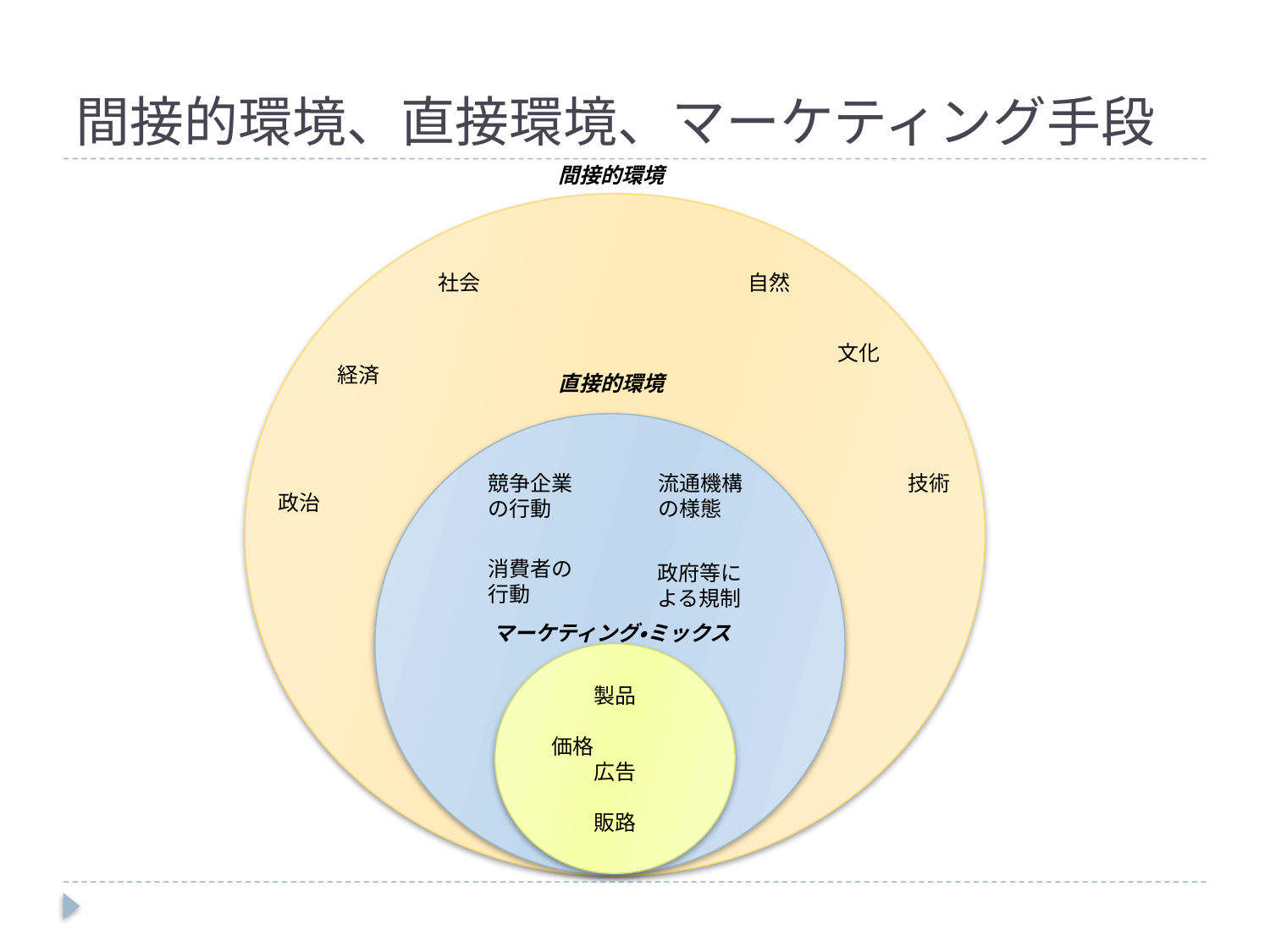

# 間接的環境、直接環境、マーケティング手段
間接的環境

社会
自然
文化
経済
直接的環境

競争企業
の行動
流通機構
の様態
技術
政治
消費者の
行動
政府等に
よる規制
マーケティング・ミックス
製品

価格　　　　広告

販路